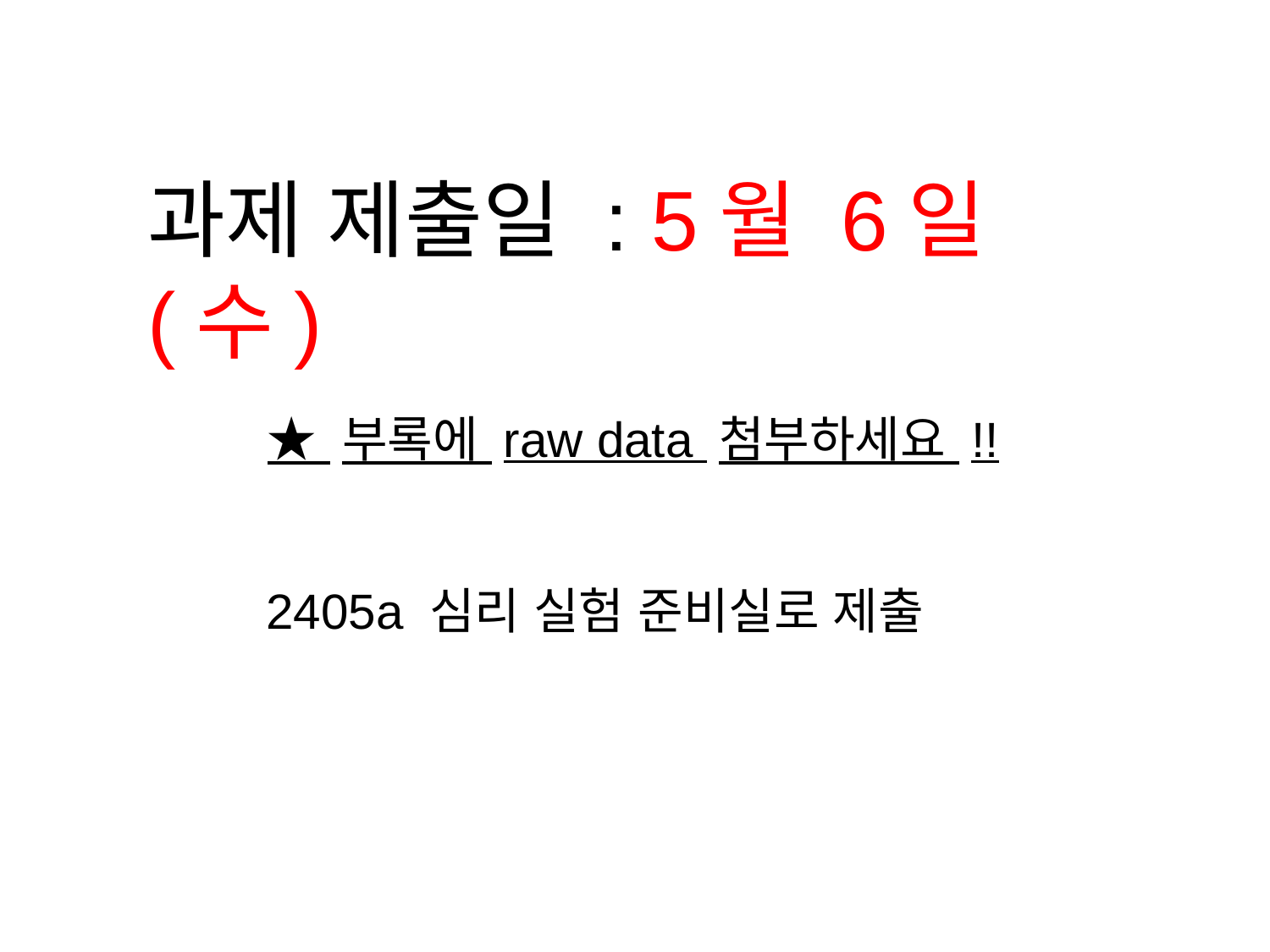

과제 제출일 : 5월 6일 (수)
★ 부록에 raw data 첨부하세요 !!
     2405a 심리 실험 준비실로 제출